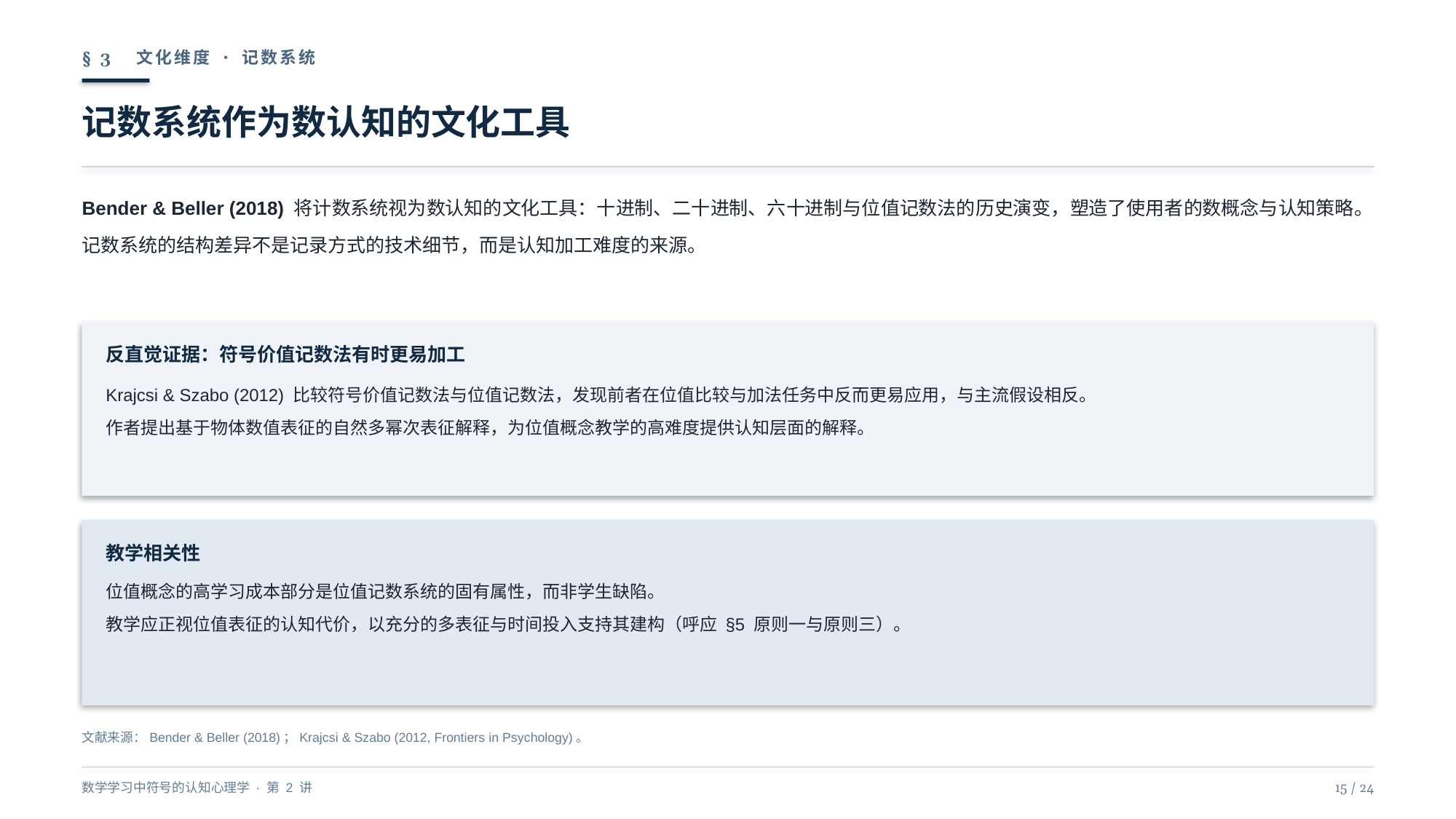

§ 3　文化维度 · 记数系统

记数系统作为数认知的文化工具

Bender & Beller (2018) 将计数系统视为数认知的文化工具：十进制、二十进制、六十进制与位值记数法的历史演变，塑造了使用者的数概念与认知策略。
记数系统的结构差异不是记录方式的技术细节，而是认知加工难度的来源。

反直觉证据：符号价值记数法有时更易加工
Krajcsi & Szabo (2012) 比较符号价值记数法与位值记数法，发现前者在位值比较与加法任务中反而更易应用，与主流假设相反。
作者提出基于物体数值表征的自然多幂次表征解释，为位值概念教学的高难度提供认知层面的解释。

教学相关性
位值概念的高学习成本部分是位值记数系统的固有属性，而非学生缺陷。
教学应正视位值表征的认知代价，以充分的多表征与时间投入支持其建构（呼应 §5 原则一与原则三）。
文献来源：Bender & Beller (2018)；Krajcsi & Szabo (2012, Frontiers in Psychology)。

数学学习中符号的认知心理学 · 第 2 讲
15 / 24